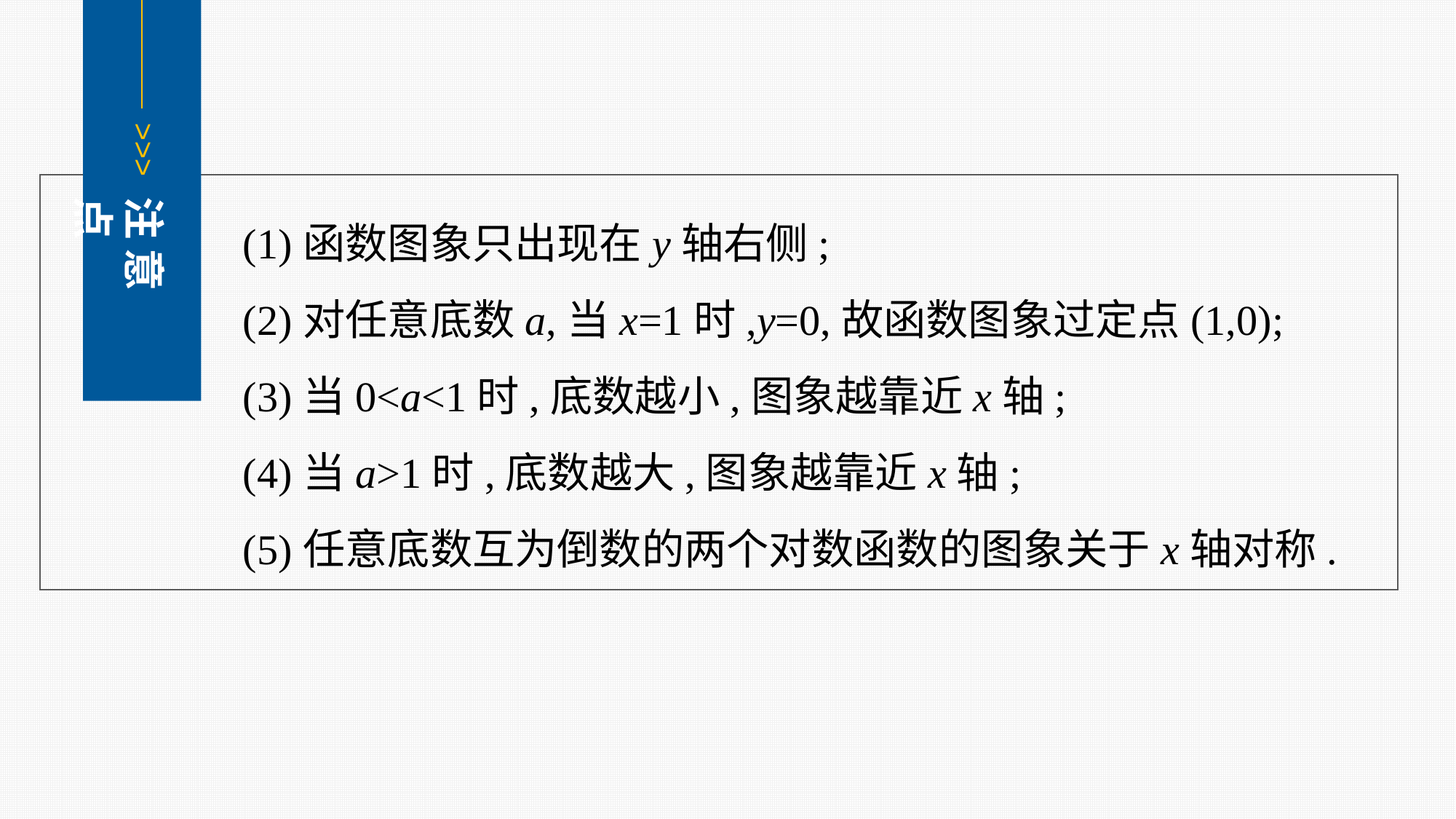

<<<
注 意 点

(1)函数图象只出现在y轴右侧;
(2)对任意底数a,当x=1时,y=0,故函数图象过定点(1,0);
(3)当0<a<1时,底数越小,图象越靠近x轴;
(4)当a>1时,底数越大,图象越靠近x轴;
(5)任意底数互为倒数的两个对数函数的图象关于x轴对称.